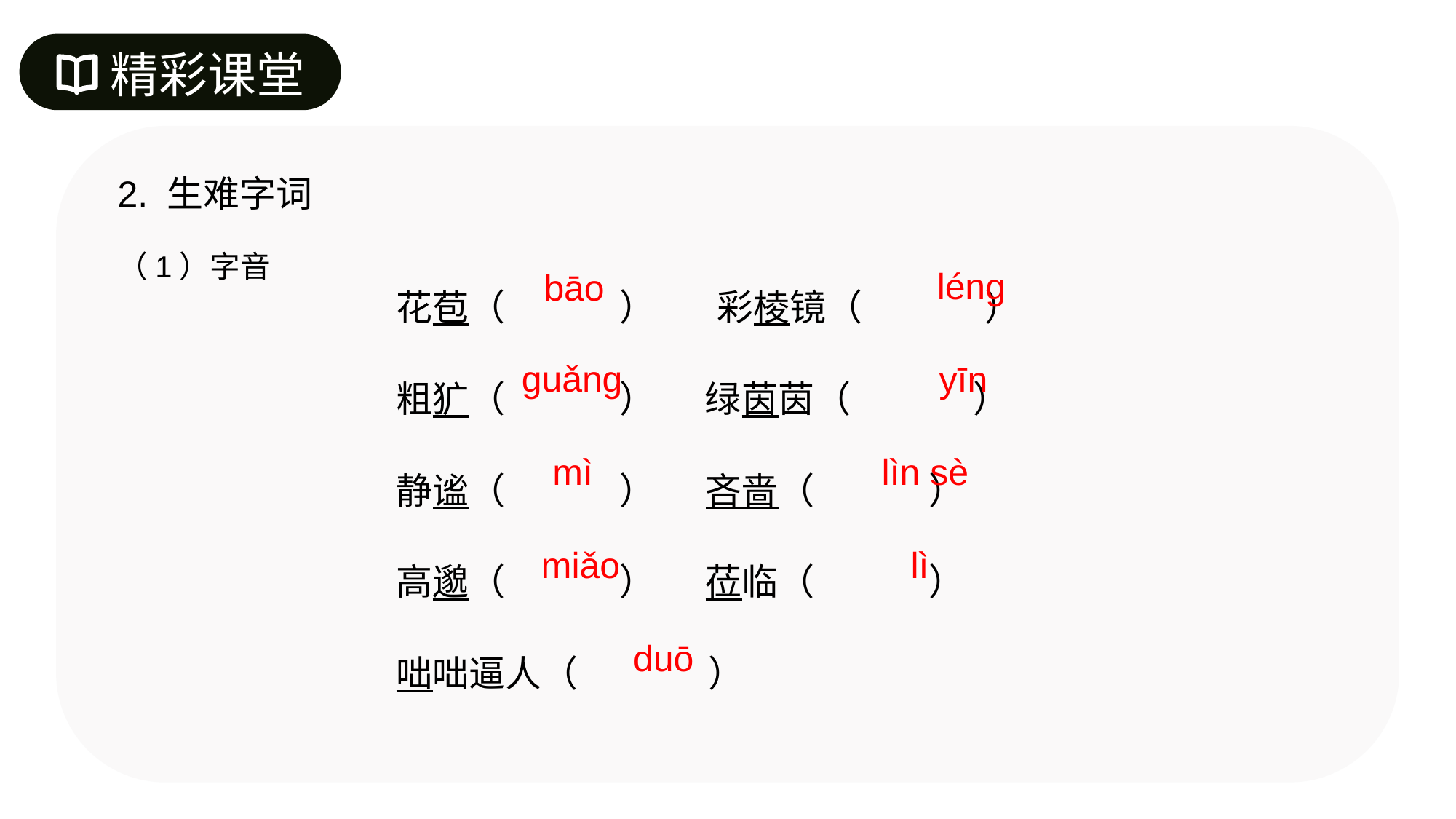

精彩课堂

2. 生难字词
（1）字音
花苞（              ）   　彩棱镜（               ）
粗犷（              ）      绿茵茵（               ）
静谧（              ）      吝啬（              ）
高邈（              ）      莅临（              ）
咄咄逼人（                ）
léng
bāo
guǎng
yīn
mì
lìn sè
miǎo
lì
duō